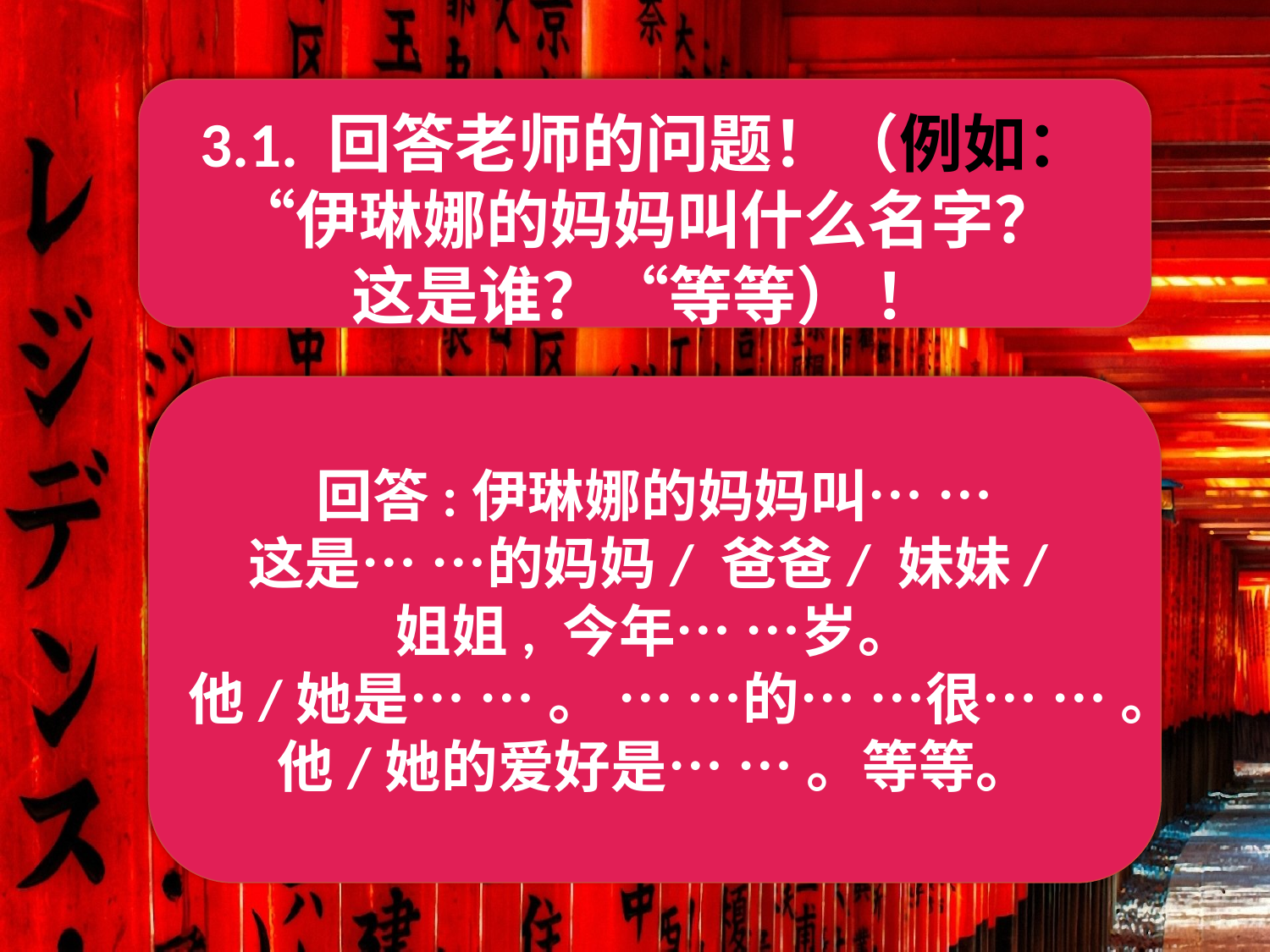

3.1. 回答老师的问题！（例如：“伊琳娜的妈妈叫什么名字？
这是谁？“等等） ！

回答:伊琳娜的妈妈叫… …
这是… …的妈妈/ 爸爸/ 妹妹/
姐姐, 今年… …岁。
他/她是… … 。 … …的… …很… … 。
他/她的爱好是… … 。等等。